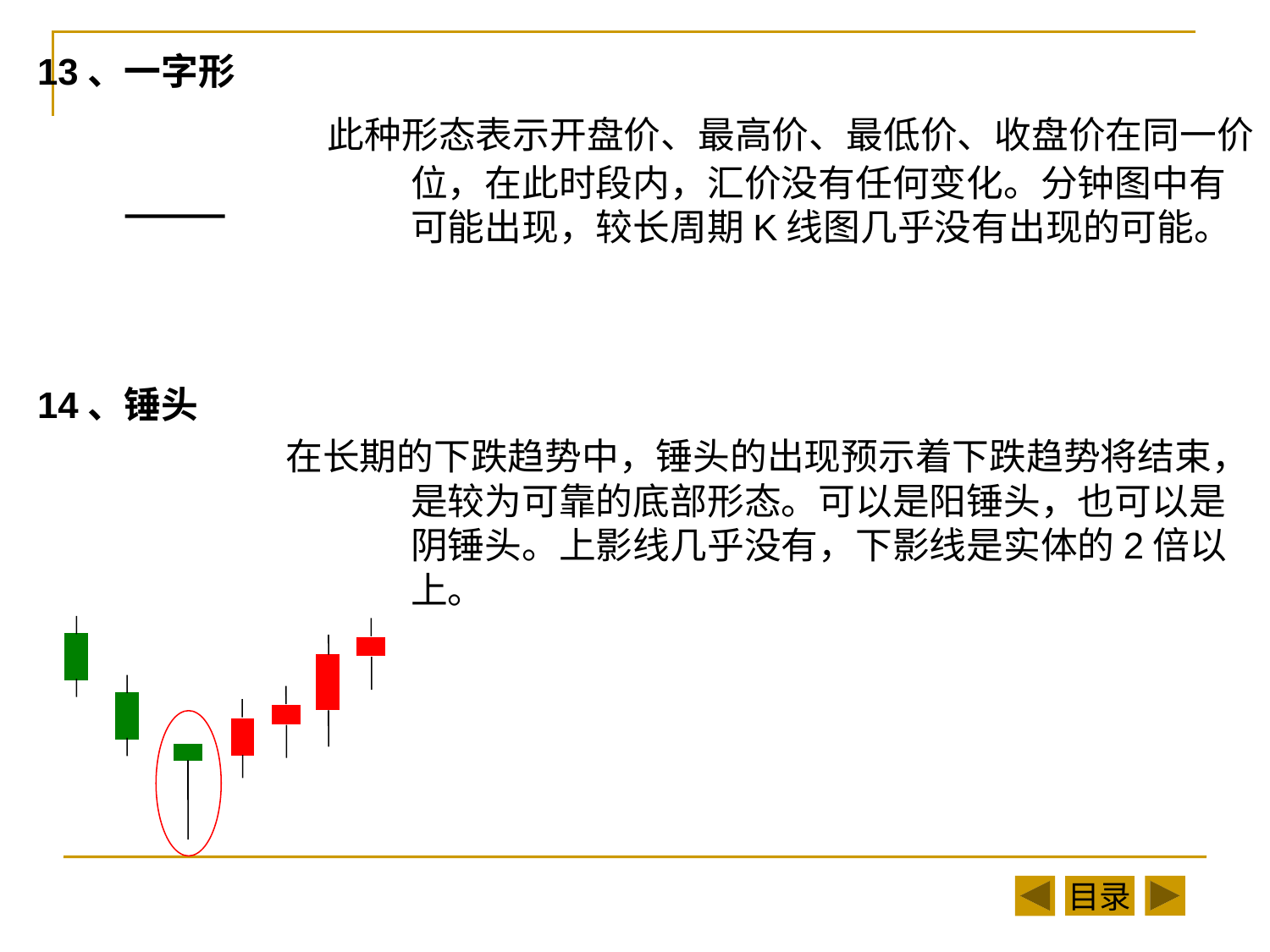

13、一字形
                       此种形态表示开盘价、最高价、最低价、收盘价在同一价位，在此时段内，汇价没有任何变化。分钟图中有可能出现，较长周期K线图几乎没有出现的可能。

14、锤头
                             在长期的下跌趋势中，锤头的出现预示着下跌趋势将结束，是较为可靠的底部形态。可以是阳锤头，也可以是阴锤头。上影线几乎没有，下影线是实体的2倍以上。